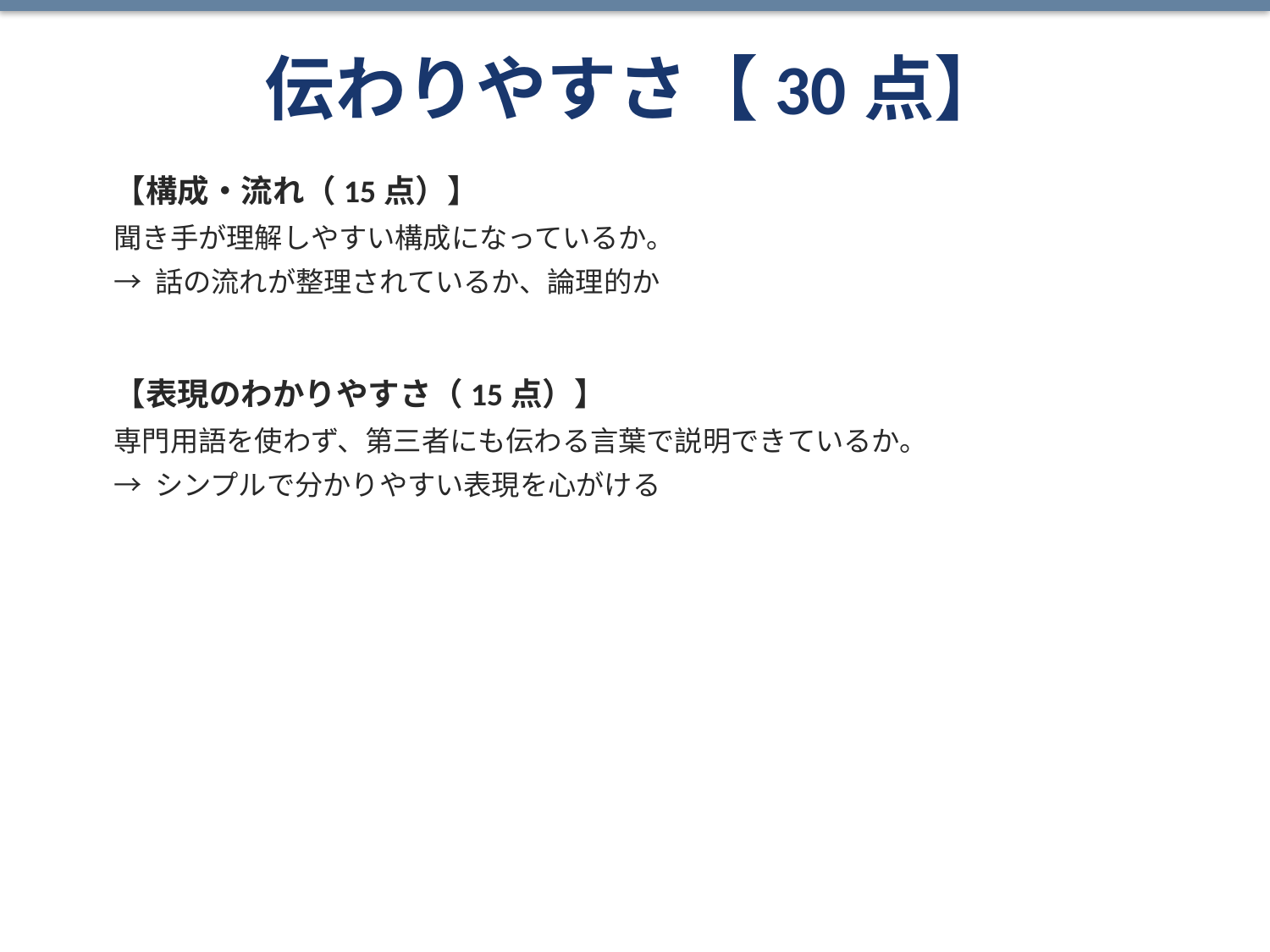

伝わりやすさ【30点】
【構成・流れ（15点）】
聞き手が理解しやすい構成になっているか。
→ 話の流れが整理されているか、論理的か

【表現のわかりやすさ（15点）】
専門用語を使わず、第三者にも伝わる言葉で説明できているか。
→ シンプルで分かりやすい表現を心がける